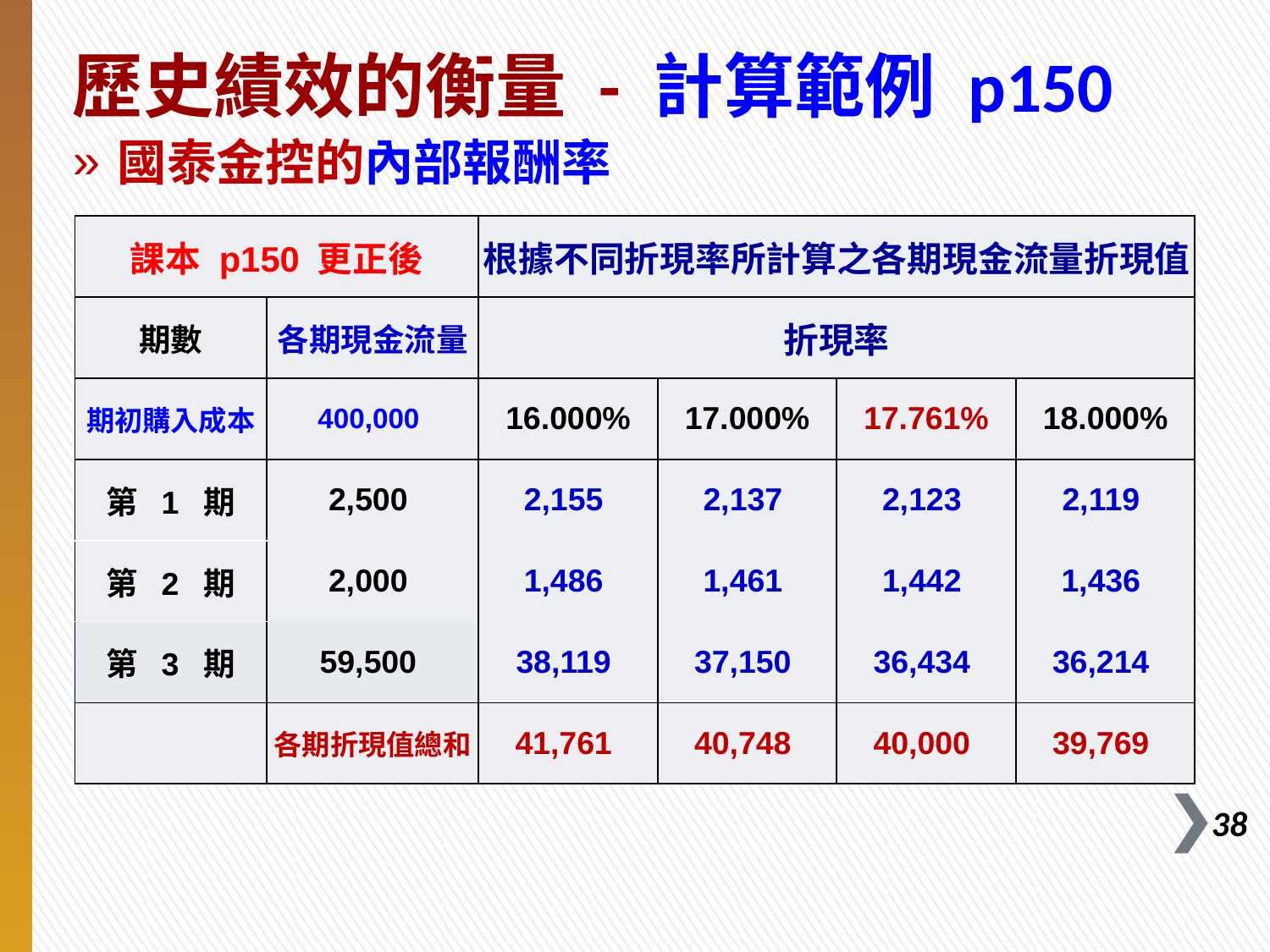

# 歷史績效的衡量 - 計算範例 p150
國泰金控的內部報酬率

| 課本 p150 更正後 |  | 根據不同折現率所計算之各期現金流量折現值 |  |  |  |
| --- | --- | --- | --- | --- | --- |
| 期數 | 各期現金流量 | 折現率 |  |  |  |
| 期初購入成本 | 400,000 | 16.000% | 17.000% | 17.761% | 18.000% |
| 第 1 期 | 2,500 | 2,155 | 2,137 | 2,123 | 2,119 |
| 第 2 期 | 2,000 | 1,486 | 1,461 | 1,442 | 1,436 |
| 第 3 期 | 59,500 | 38,119 | 37,150 | 36,434 | 36,214 |
|  | 各期折現值總和 | 41,761 | 40,748 | 40,000 | 39,769 |
38